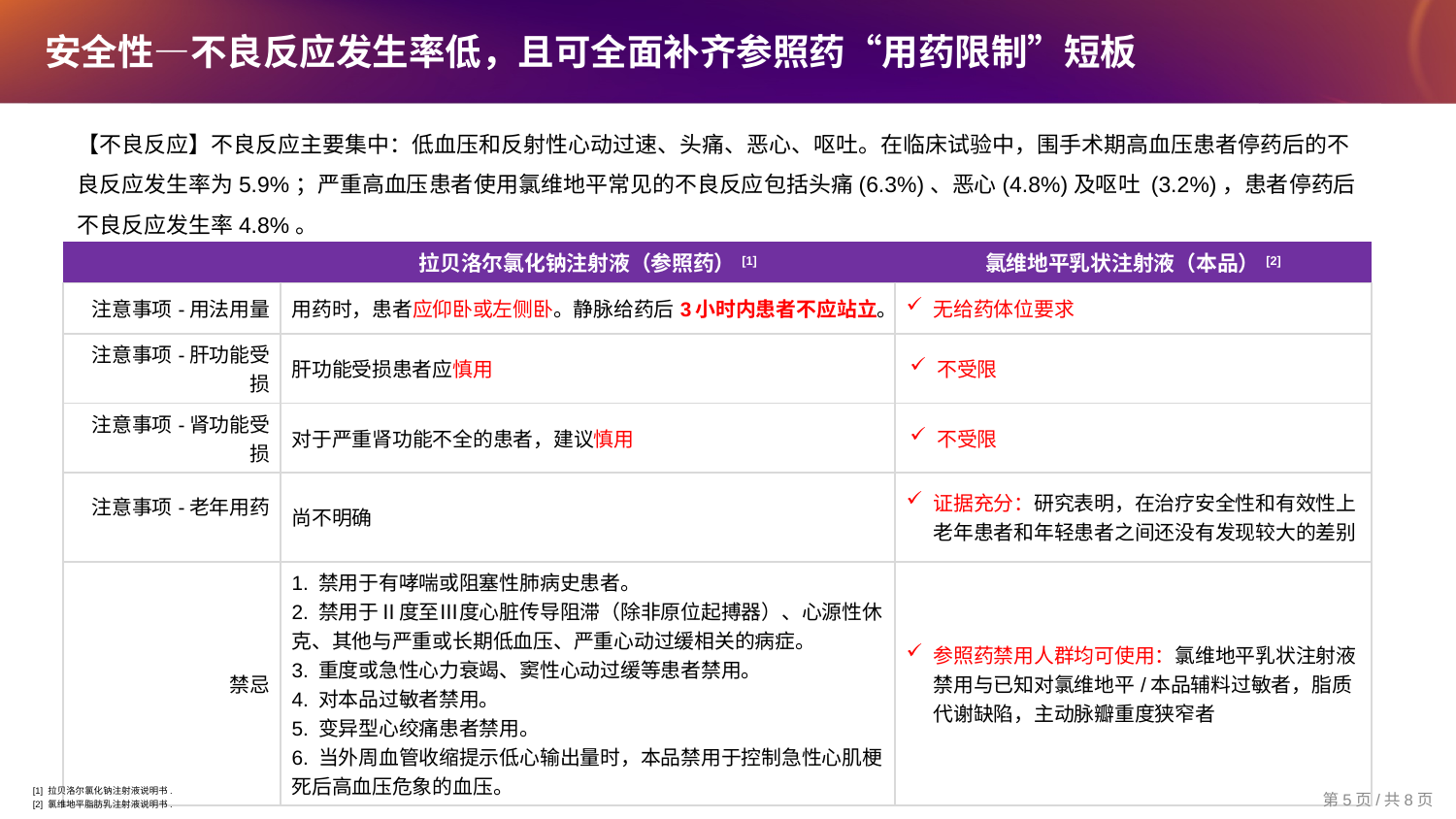

安全性—不良反应发生率低，且可全面补齐参照药“用药限制”短板
【不良反应】不良反应主要集中：低⾎压和反射性⼼动过速、头痛、恶⼼、呕吐。在临床试验中，围⼿术期⾼⾎压患者停药后的不良反应发⽣率为5.9%；严重⾼⾎压患者使⽤氯维地平常⻅的不良反应包括头痛(6.3%)、恶⼼(4.8%)及呕吐 (3.2%)，患者停药后不良反应发⽣率4.8%。

|  | 拉贝洛尔氯化钠注射液（参照药）[1] | 氯维地平乳状注射液（本品）[2] |
| --- | --- | --- |
| 注意事项-用法用量 | 用药时，患者应仰卧或左侧卧。静脉给药后3小时内患者不应站立。 | 无给药体位要求 |
| 注意事项-肝功能受损 | 肝功能受损患者应慎用 | 不受限 |
| 注意事项-肾功能受损 | 对于严重肾功能不全的患者，建议慎用 | 不受限 |
| 注意事项-老年用药 | 尚不明确 | 证据充分：研究表明，在治疗安全性和有效性上老年患者和年轻患者之间还没有发现较大的差别 |
| 禁忌 | 1. 禁用于有哮喘或阻塞性肺病史患者。 2. 禁用于Ⅱ度至Ⅲ度心脏传导阻滞（除非原位起搏器）、心源性休克、其他与严重或长期低血压、严重心动过缓相关的病症。 3. 重度或急性心力衰竭、窦性心动过缓等患者禁用。 4. 对本品过敏者禁用。 5. 变异型心绞痛患者禁用。 6. 当外周血管收缩提示低心输出量时，本品禁用于控制急性心肌梗死后高血压危象的血压。 | 参照药禁用人群均可使用：氯维地平乳状注射液禁用与已知对氯维地平/本品辅料过敏者，脂质代谢缺陷，主动脉瓣重度狭窄者 |
[1] 拉贝洛尔氯化钠注射液说明书.
[2] 氯维地平脂肪乳注射液说明书.

第5页/共8页